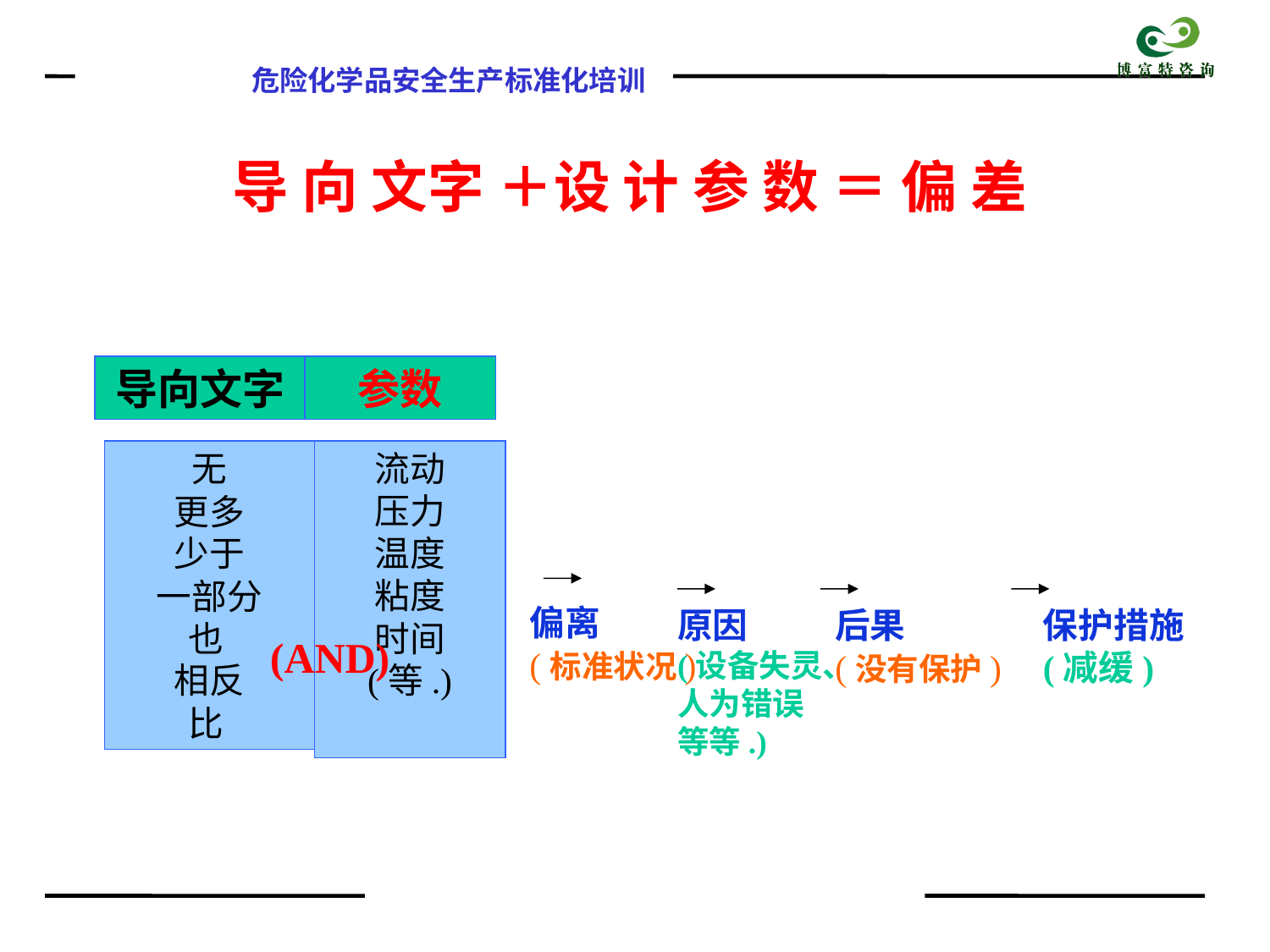

导 向 文字 ＋设 计 参 数 ＝ 偏 差
导向文字
参数
无
更多
少于
一部分
也
相反
比
流动
压力
温度
粘度
时间
(等.)

偏离
(标准状况)
原因
(设备失灵、
人为错误
等等.)
后果
(没有保护)
保护措施
(减缓)
(AND)